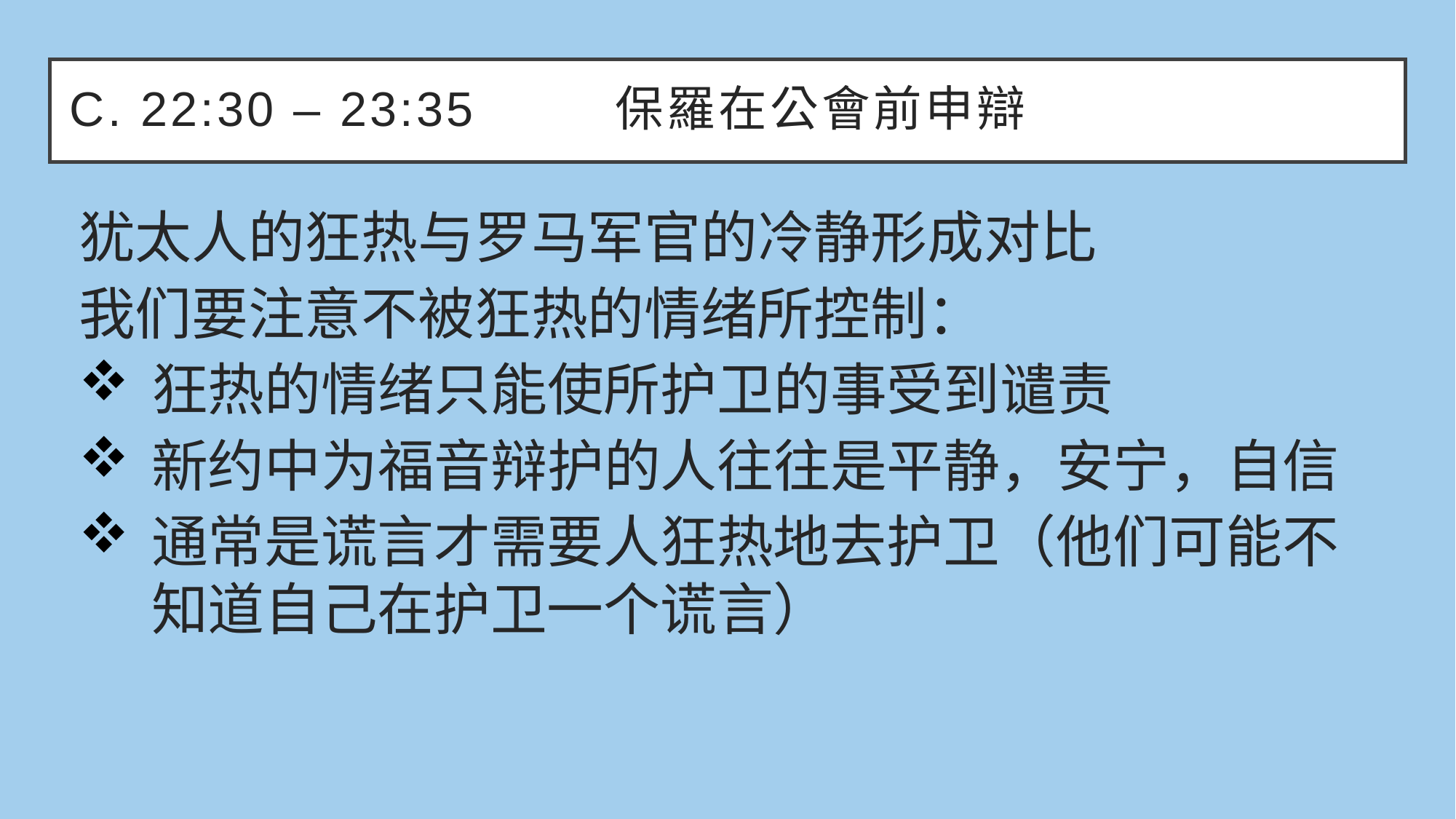

# C. 22:30 – 23:35		保羅在公會前申辯
犹太人的狂热与罗马军官的冷静形成对比
我们要注意不被狂热的情绪所控制：
狂热的情绪只能使所护卫的事受到谴责
新约中为福音辩护的人往往是平静，安宁，自信
通常是谎言才需要人狂热地去护卫（他们可能不知道自己在护卫一个谎言）